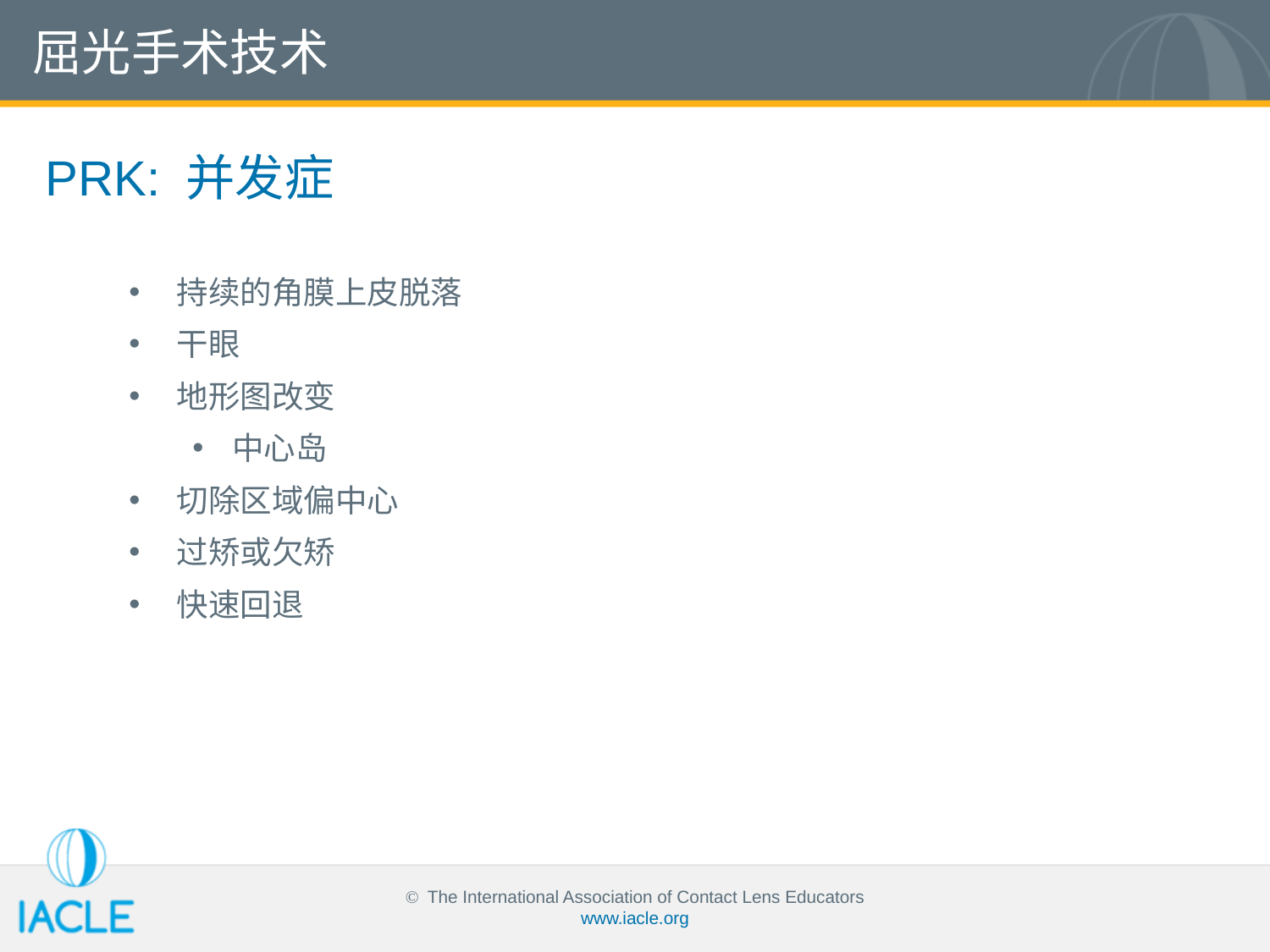

屈光手术技术
PRK: 并发症
持续的角膜上皮脱落
干眼
地形图改变
中心岛
切除区域偏中心
过矫或欠矫
快速回退